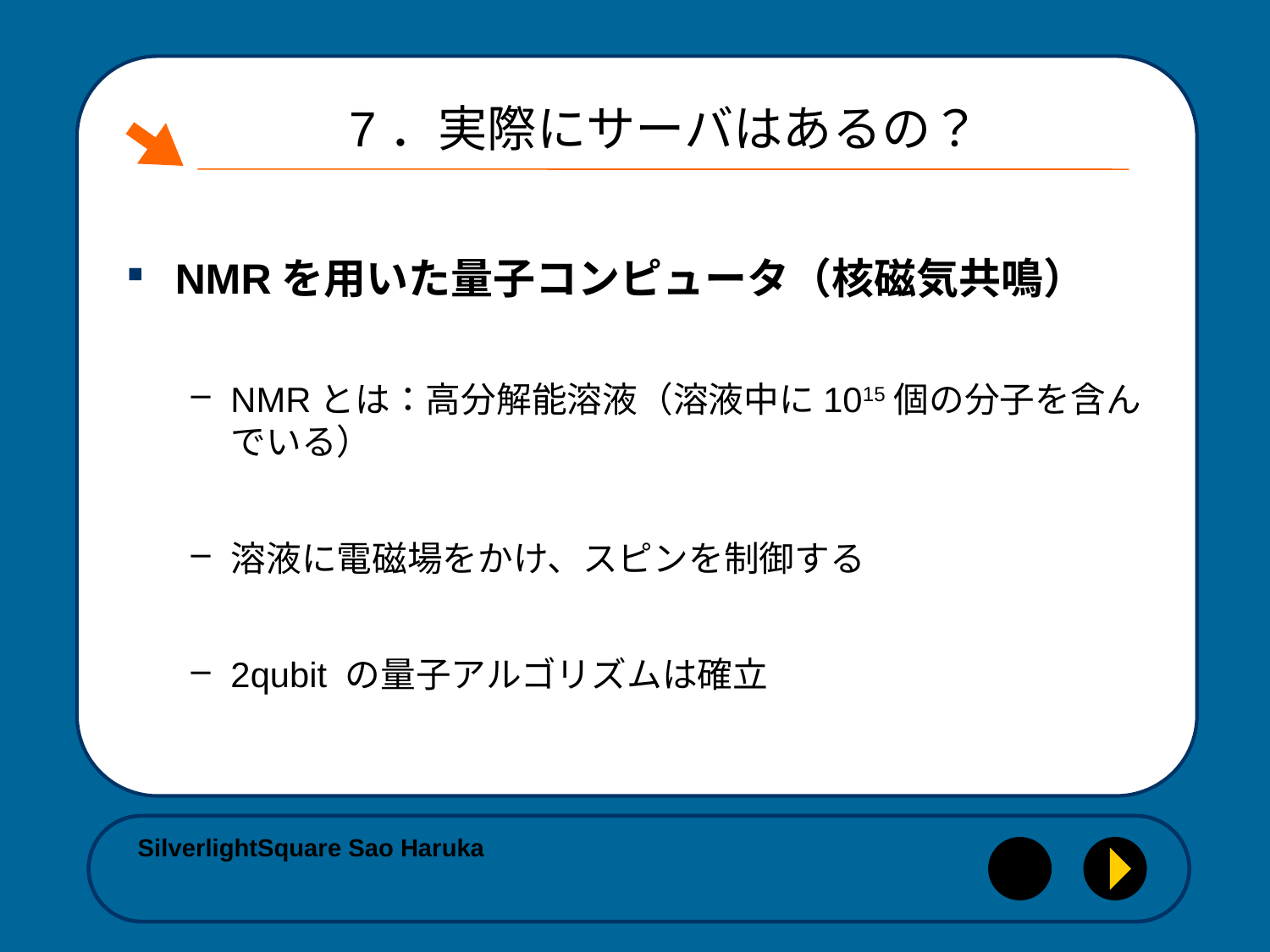

# 7．実際にサーバはあるの？

NMRを用いた量子コンピュータ（核磁気共鳴）

NMRとは：高分解能溶液（溶液中に1015個の分子を含んでいる）

溶液に電磁場をかけ、スピンを制御する

2qubit の量子アルゴリズムは確立

SilverlightSquare Sao Haruka